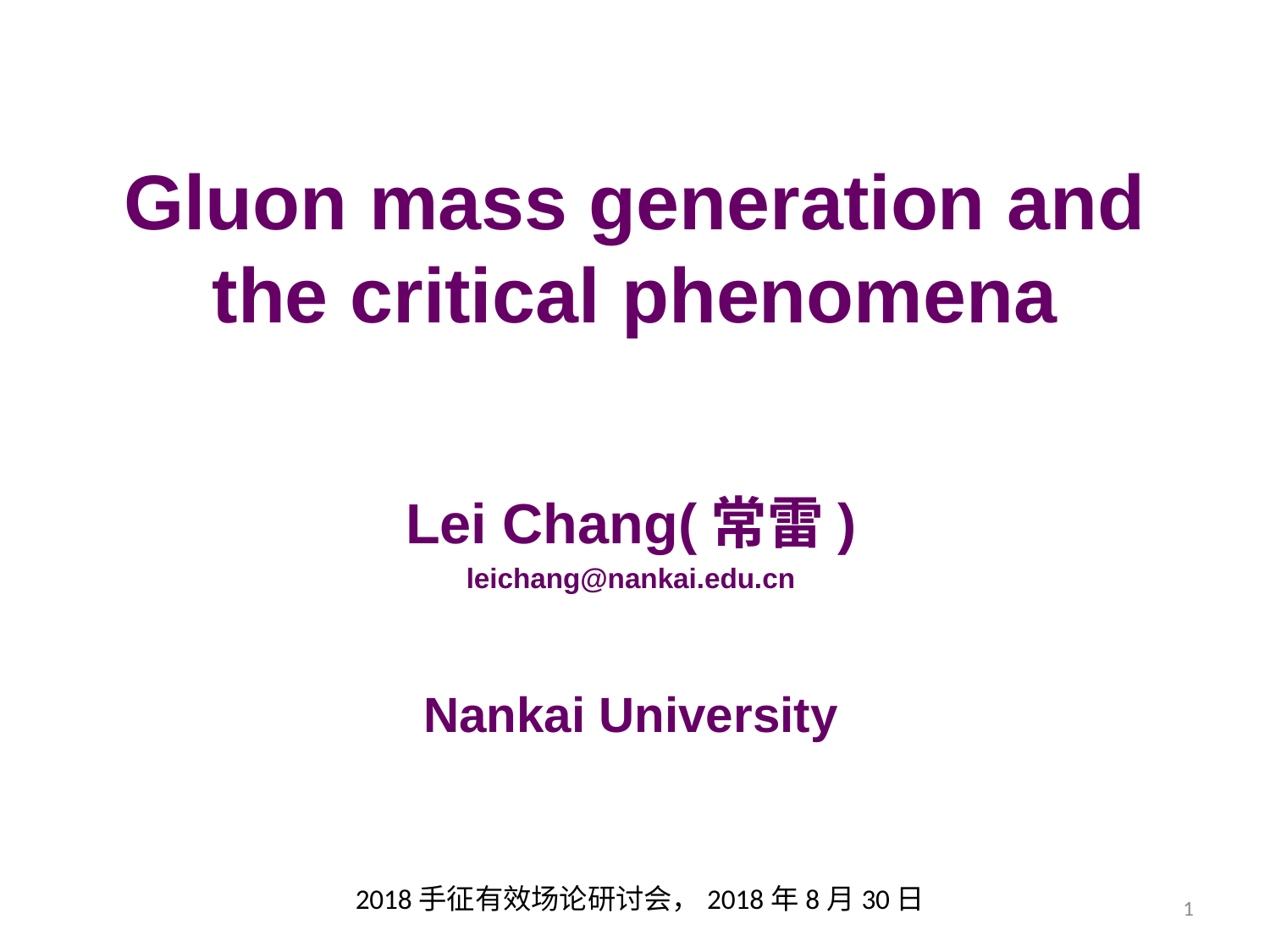

# Gluon mass generation and the critical phenomena
Lei Chang(常雷)
leichang@nankai.edu.cn

Nankai University
2018手征有效场论研讨会，2018年8月30日
1